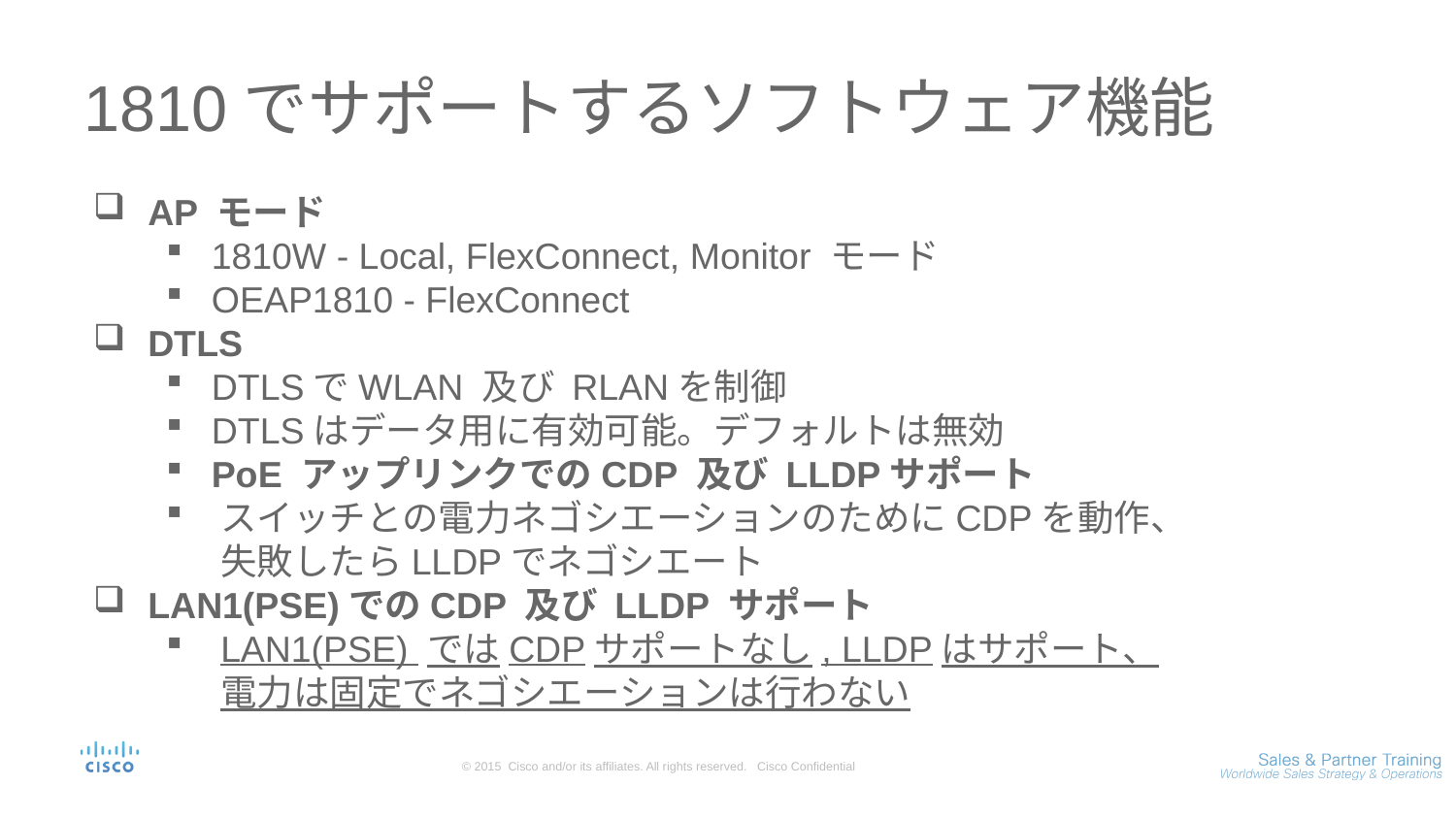

# 1810でサポートするソフトウェア機能
AP モード
1810W - Local, FlexConnect, Monitor モード
OEAP1810 - FlexConnect
DTLS
DTLSでWLAN 及び RLANを制御
DTLSはデータ用に有効可能。デフォルトは無効
PoE アップリンクでのCDP 及び LLDPサポート
スイッチとの電力ネゴシエーションのためにCDPを動作、
失敗したらLLDPでネゴシエート
LAN1(PSE)でのCDP 及び LLDP サポート
LAN1(PSE) ではCDPサポートなし, LLDPはサポート、
電力は固定でネゴシエーションは行わない